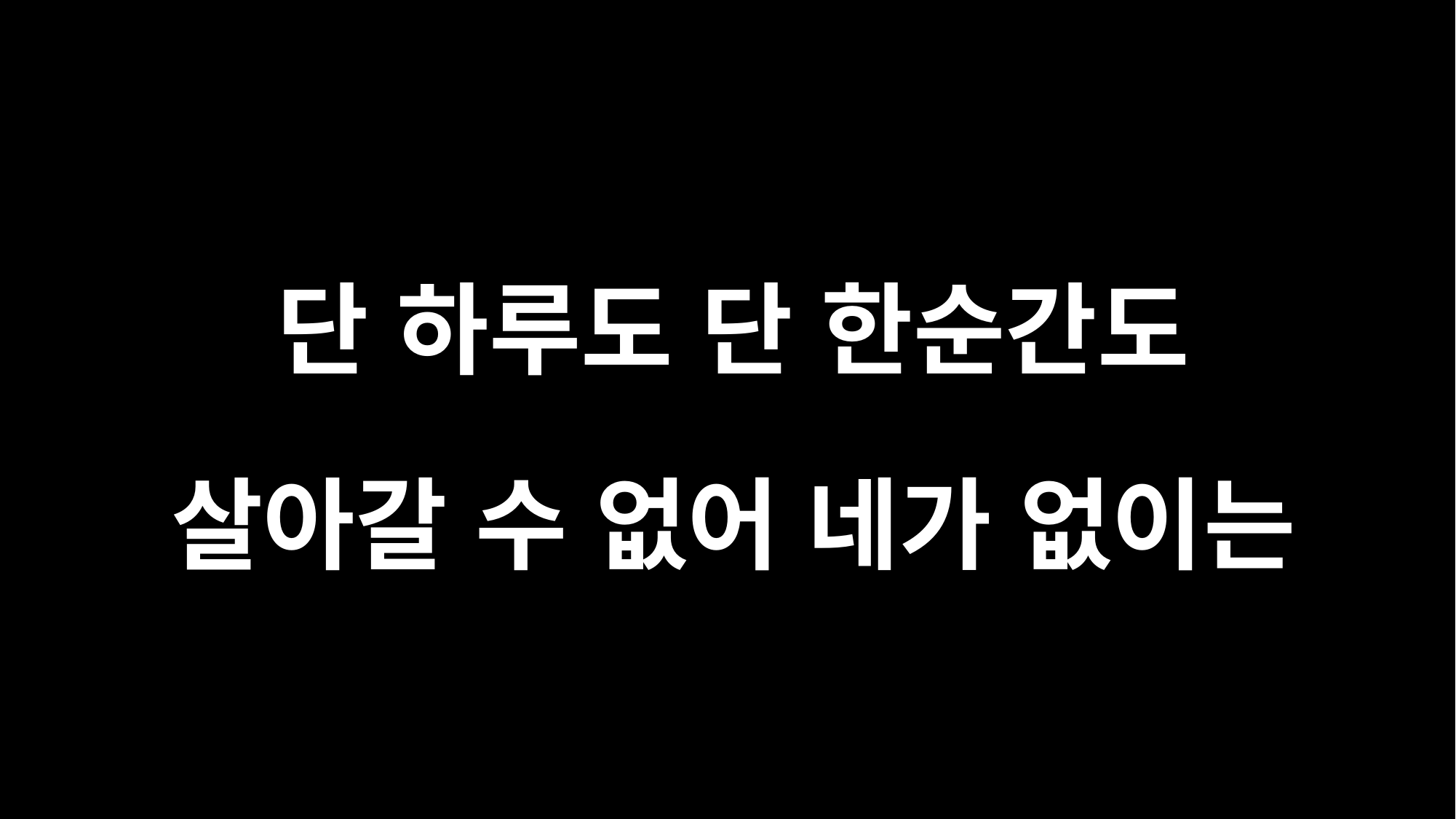

단 하루도 단 한순간도
살아갈 수 없어 네가 없이는